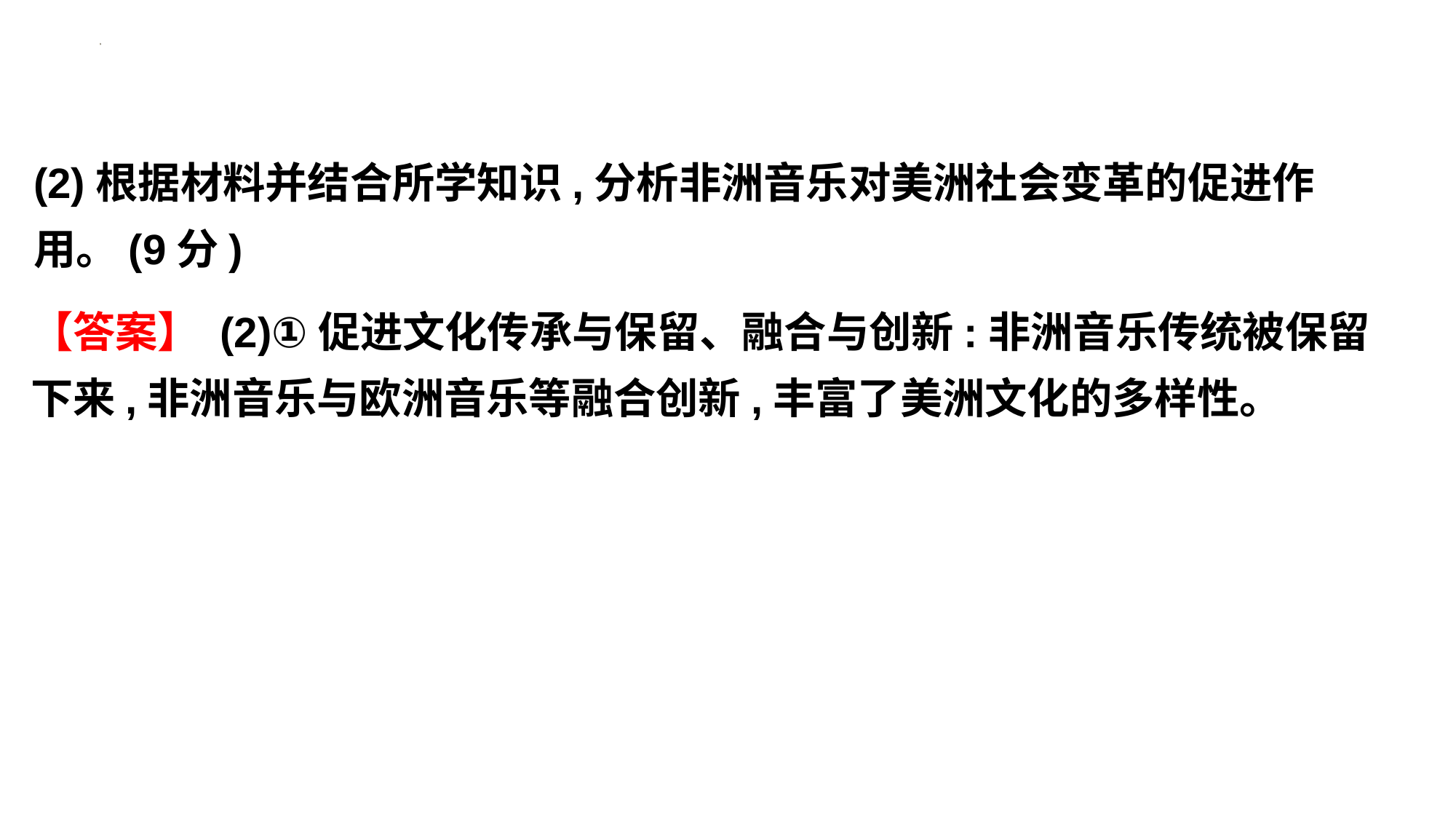

(2)根据材料并结合所学知识,分析非洲音乐对美洲社会变革的促进作用。(9分)
【答案】 (2)①促进文化传承与保留、融合与创新:非洲音乐传统被保留下来,非洲音乐与欧洲音乐等融合创新,丰富了美洲文化的多样性。